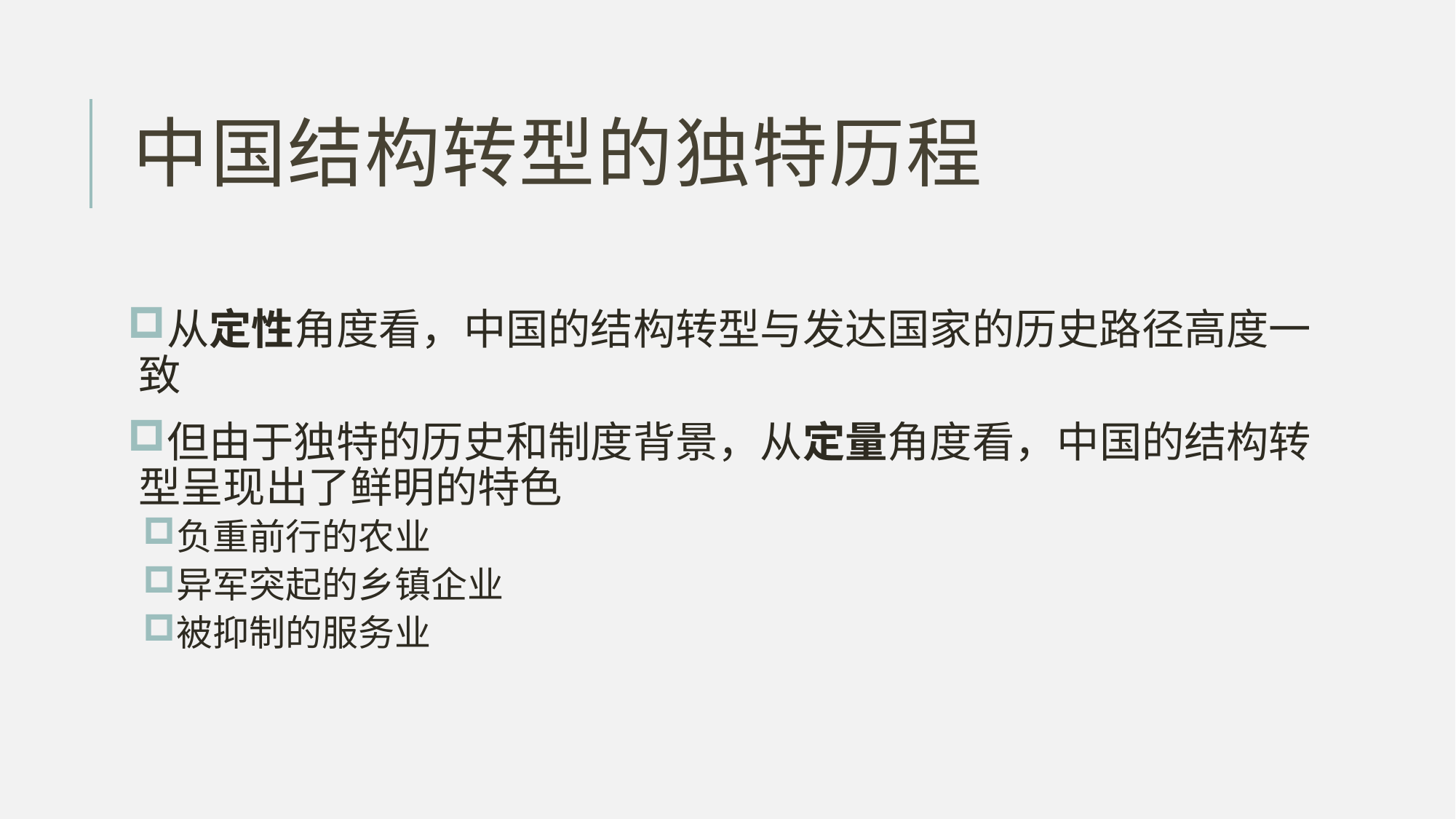

# 中国结构转型的独特历程
从定性角度看，中国的结构转型与发达国家的历史路径高度一致
但由于独特的历史和制度背景，从定量角度看，中国的结构转型呈现出了鲜明的特色
负重前行的农业
异军突起的乡镇企业
被抑制的服务业